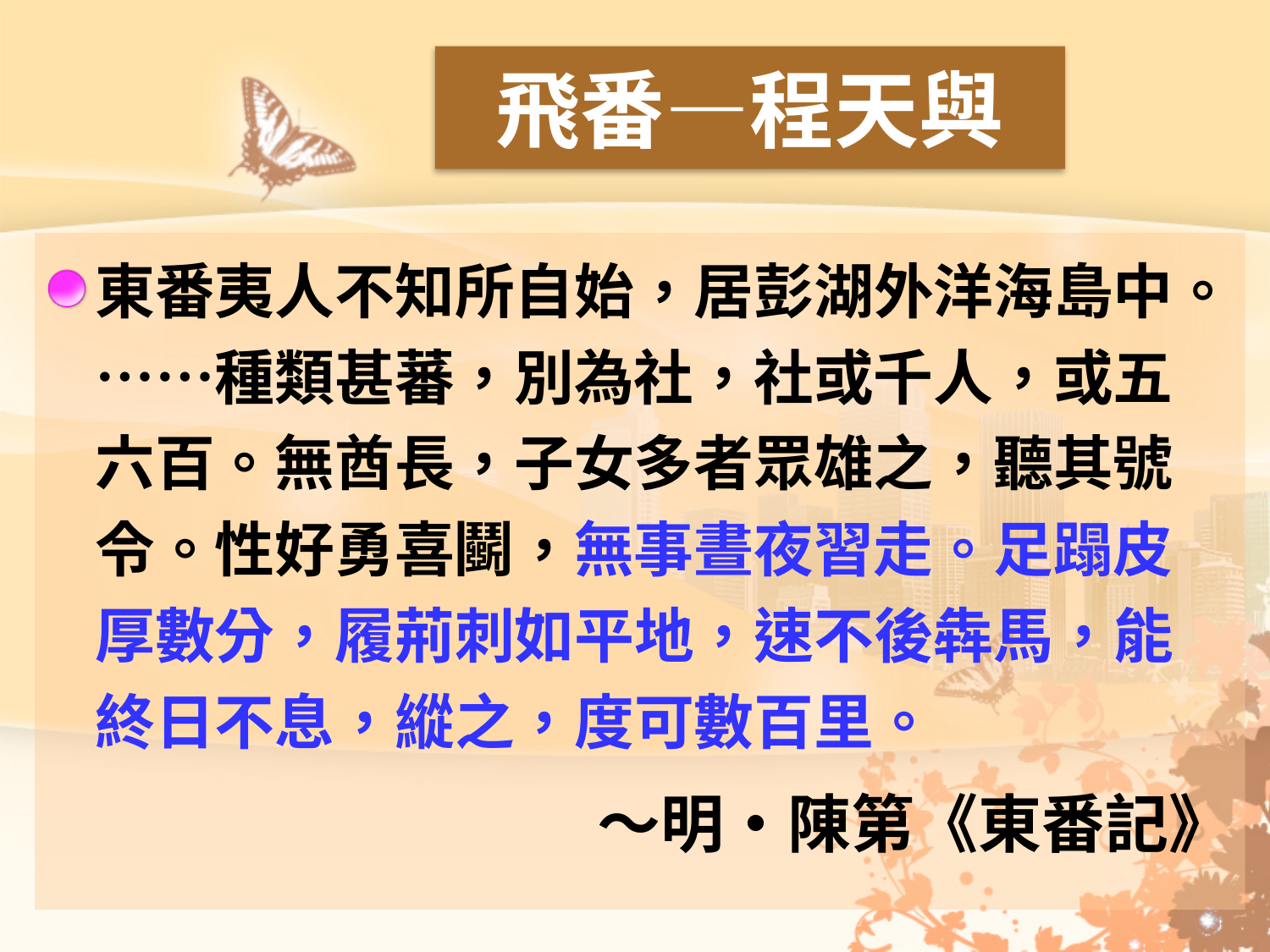

飛番—程天與
東番夷人不知所自始，居彭湖外洋海島中。……種類甚蕃，別為社，社或千人，或五六百。無酋長，子女多者眾雄之，聽其號令。性好勇喜鬬，無事晝夜習走。足蹋皮厚數分，履荊刺如平地，速不後犇馬，能終日不息，縱之，度可數百里。
                          ～明・陳第《東番記》